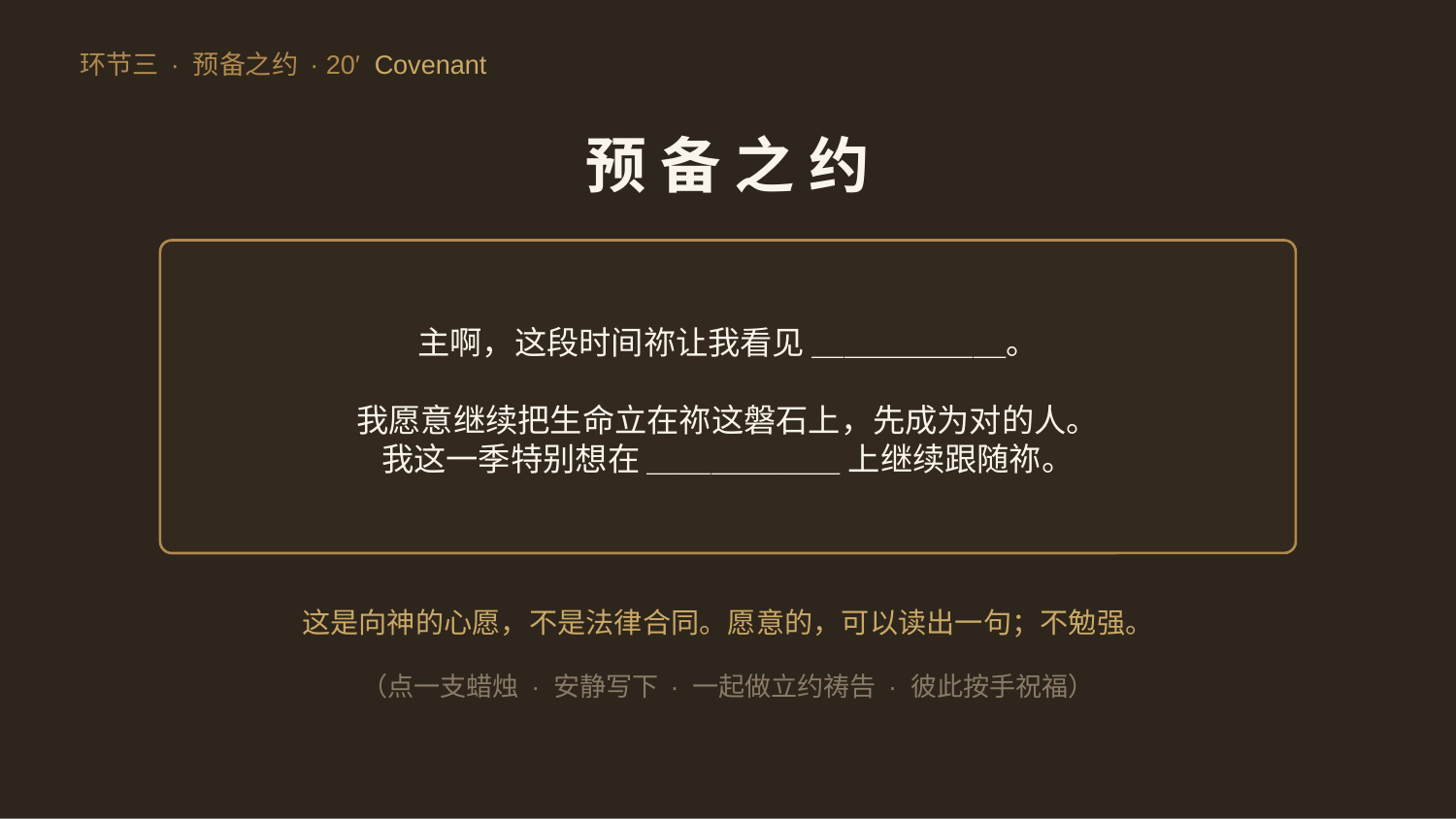

环节三 · 预备之约 · 20′  Covenant
预 备 之 约

主啊，这段时间祢让我看见 ＿＿＿＿＿＿。

我愿意继续把生命立在祢这磐石上，先成为对的人。
我这一季特别想在 ＿＿＿＿＿＿ 上继续跟随祢。
这是向神的心愿，不是法律合同。愿意的，可以读出一句；不勉强。
（点一支蜡烛 · 安静写下 · 一起做立约祷告 · 彼此按手祝福）